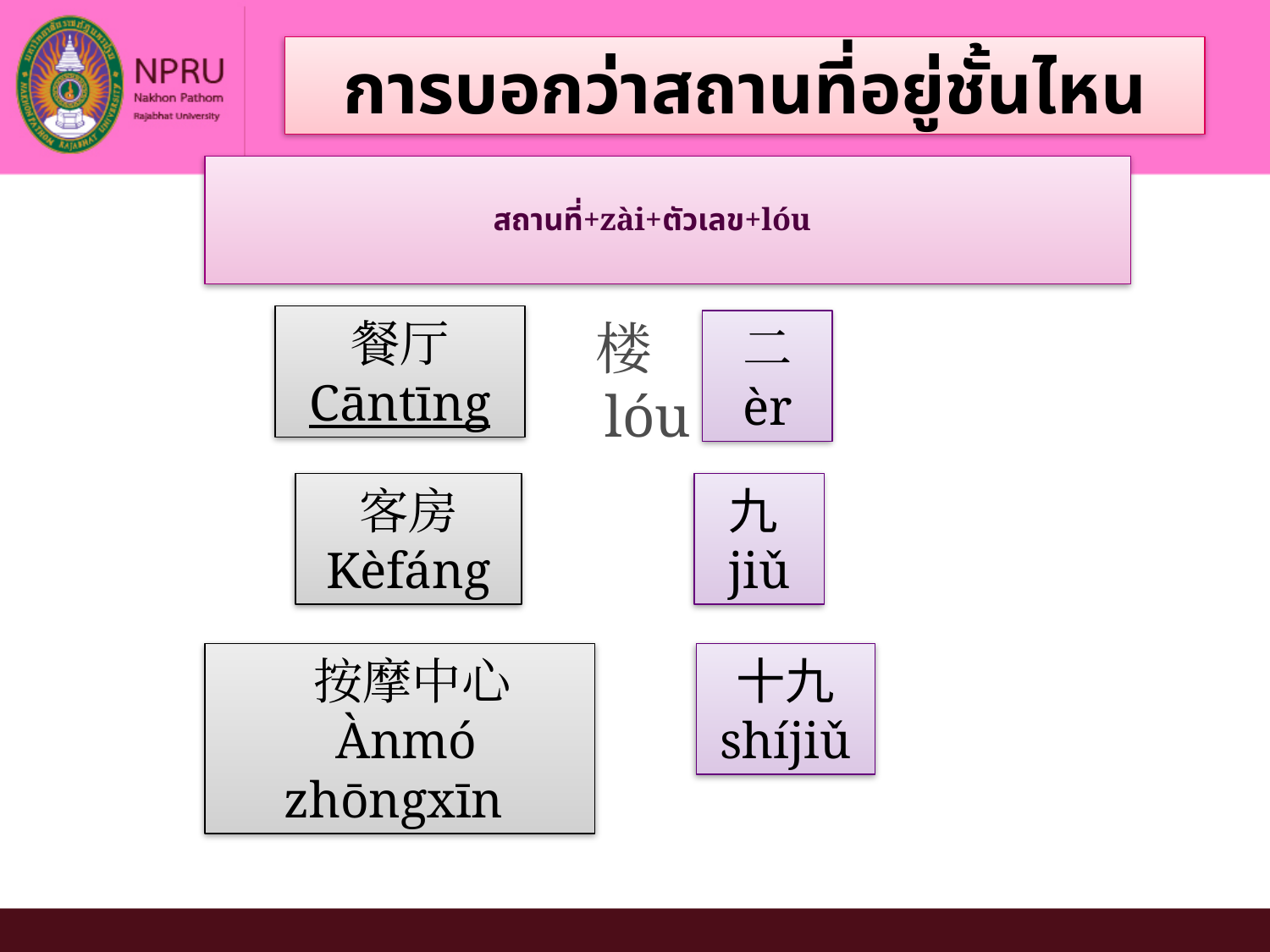

การบอกว่าสถานที่อยู่ชั้นไหน
# สถานที่+zài+ตัวเลข+lóu
             在         楼
             zài        lóu

餐厅 Cāntīng
二
èr
九jiǔ
客房
Kèfáng
 按摩中心
 Ànmó zhōngxīn
十九
shíjiǔ